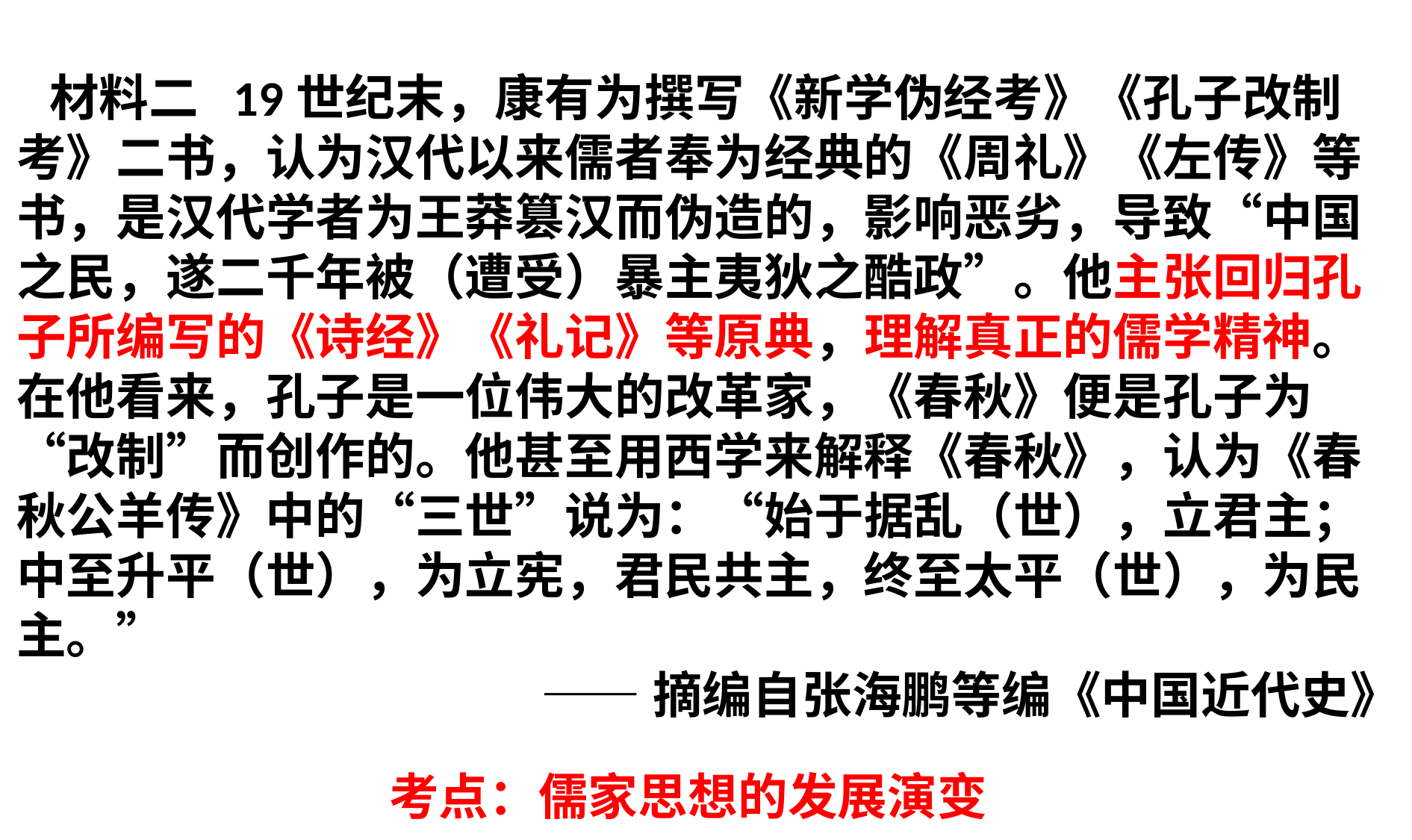

材料二  19世纪末，康有为撰写《新学伪经考》《孔子改制考》二书，认为汉代以来儒者奉为经典的《周礼》《左传》等书，是汉代学者为王莽篡汉而伪造的，影响恶劣，导致“中国之民，遂二千年被（遭受）暴主夷狄之酷政”。他主张回归孔子所编写的《诗经》《礼记》等原典，理解真正的儒学精神。在他看来，孔子是一位伟大的改革家，《春秋》便是孔子为“改制”而创作的。他甚至用西学来解释《春秋》，认为《春秋公羊传》中的“三世”说为：“始于据乱（世），立君主；中至升平（世），为立宪，君民共主，终至太平（世），为民主。”
——摘编自张海鹏等编《中国近代史》

考点：儒家思想的发展演变